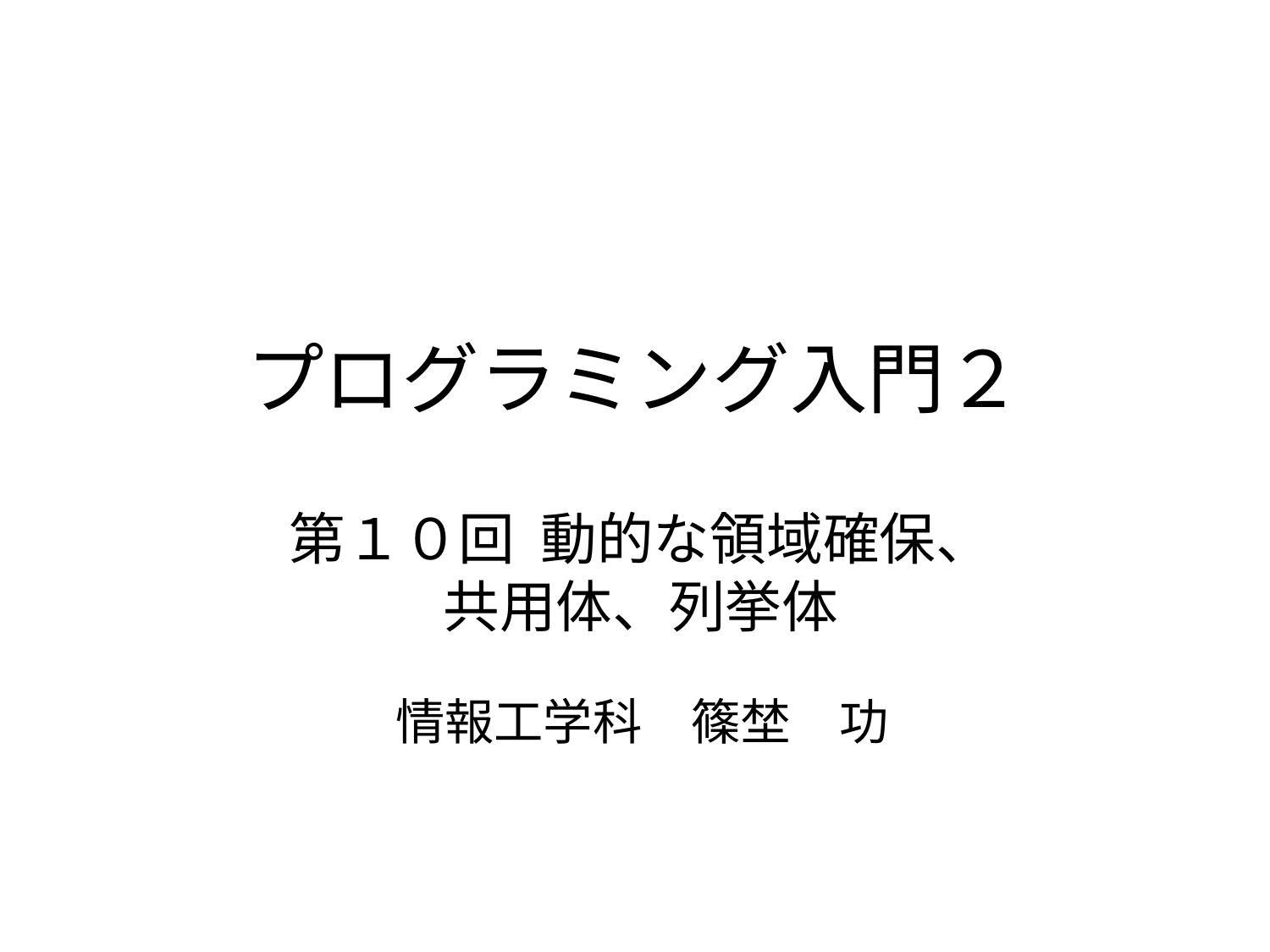

# プログラミング入門２
第１０回  動的な領域確保、
共用体、列挙体
情報工学科　篠埜　功